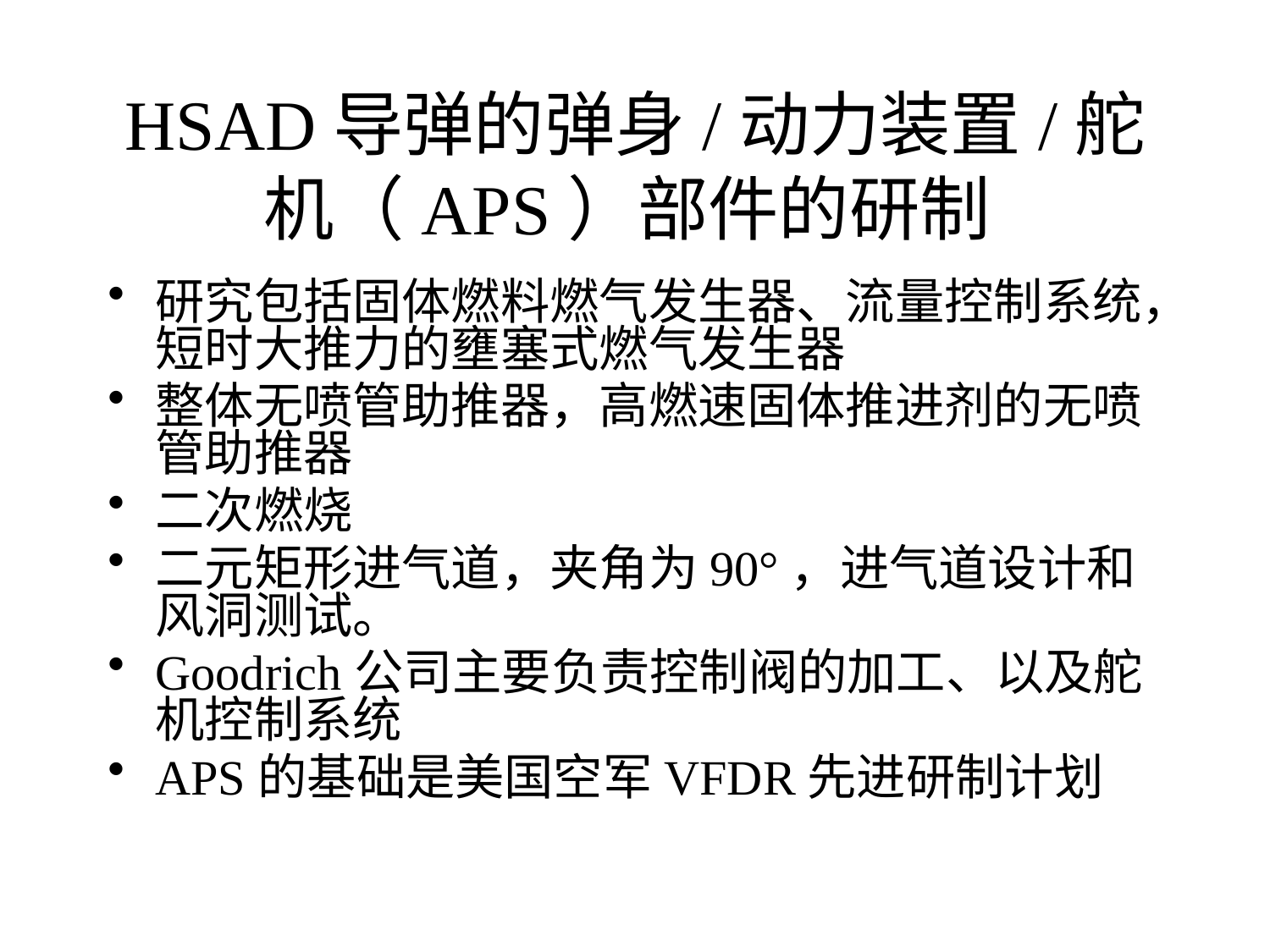

# HSAD导弹的弹身/动力装置/舵机（APS）部件的研制
研究包括固体燃料燃气发生器、流量控制系统，短时大推力的壅塞式燃气发生器
整体无喷管助推器，高燃速固体推进剂的无喷管助推器
二次燃烧
二元矩形进气道，夹角为90°，进气道设计和风洞测试。
Goodrich公司主要负责控制阀的加工、以及舵机控制系统
APS的基础是美国空军VFDR先进研制计划